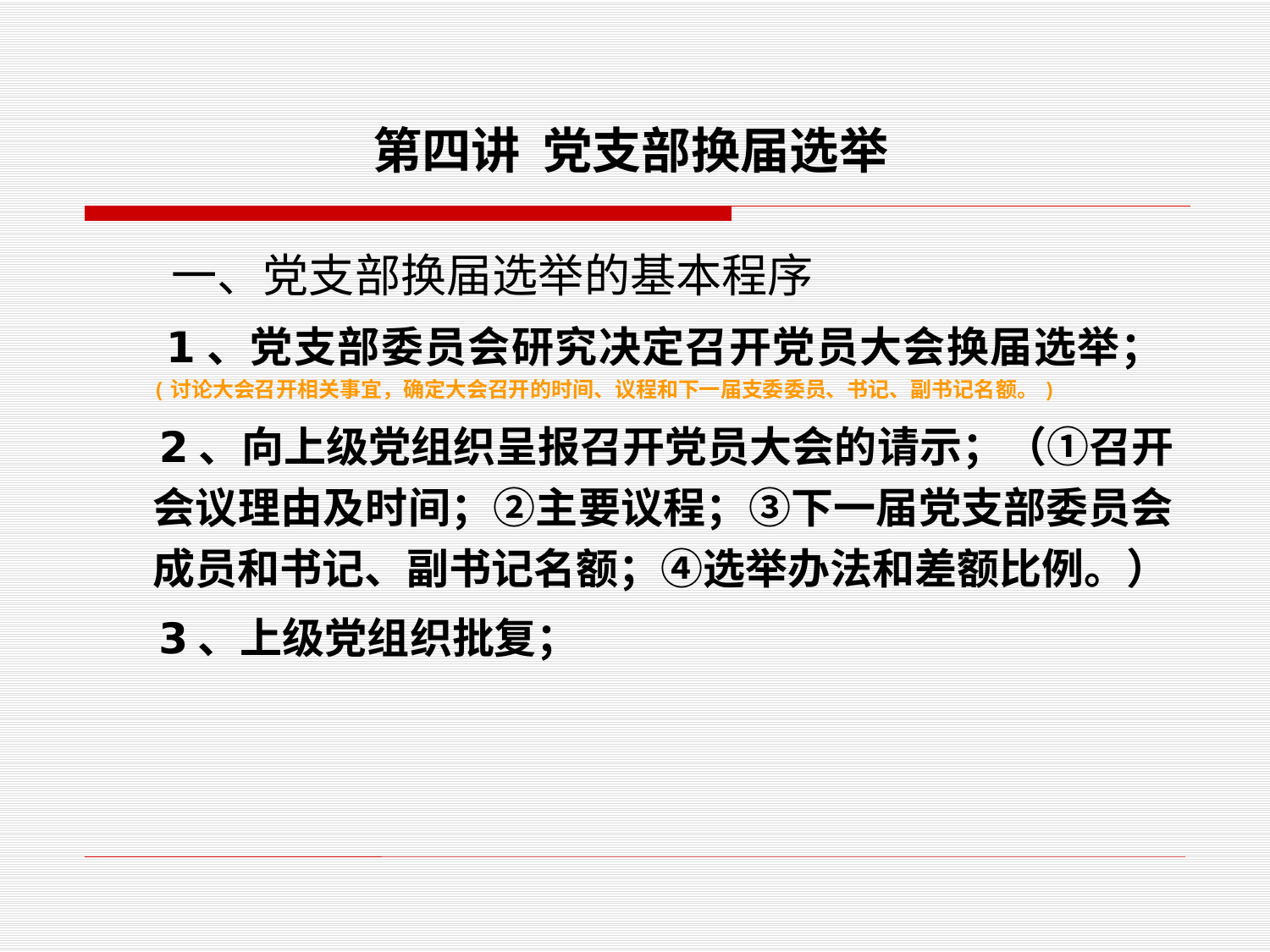

# 第四讲  党支部换届选举
       一、党支部换届选举的基本程序
      1、党支部委员会研究决定召开党员大会换届选举；(讨论大会召开相关事宜，确定大会召开的时间、议程和下一届支委委员、书记、副书记名额。)
      2、向上级党组织呈报召开党员大会的请示；（①召开会议理由及时间；②主要议程；③下一届党支部委员会成员和书记、副书记名额；④选举办法和差额比例。）
      3、上级党组织批复；